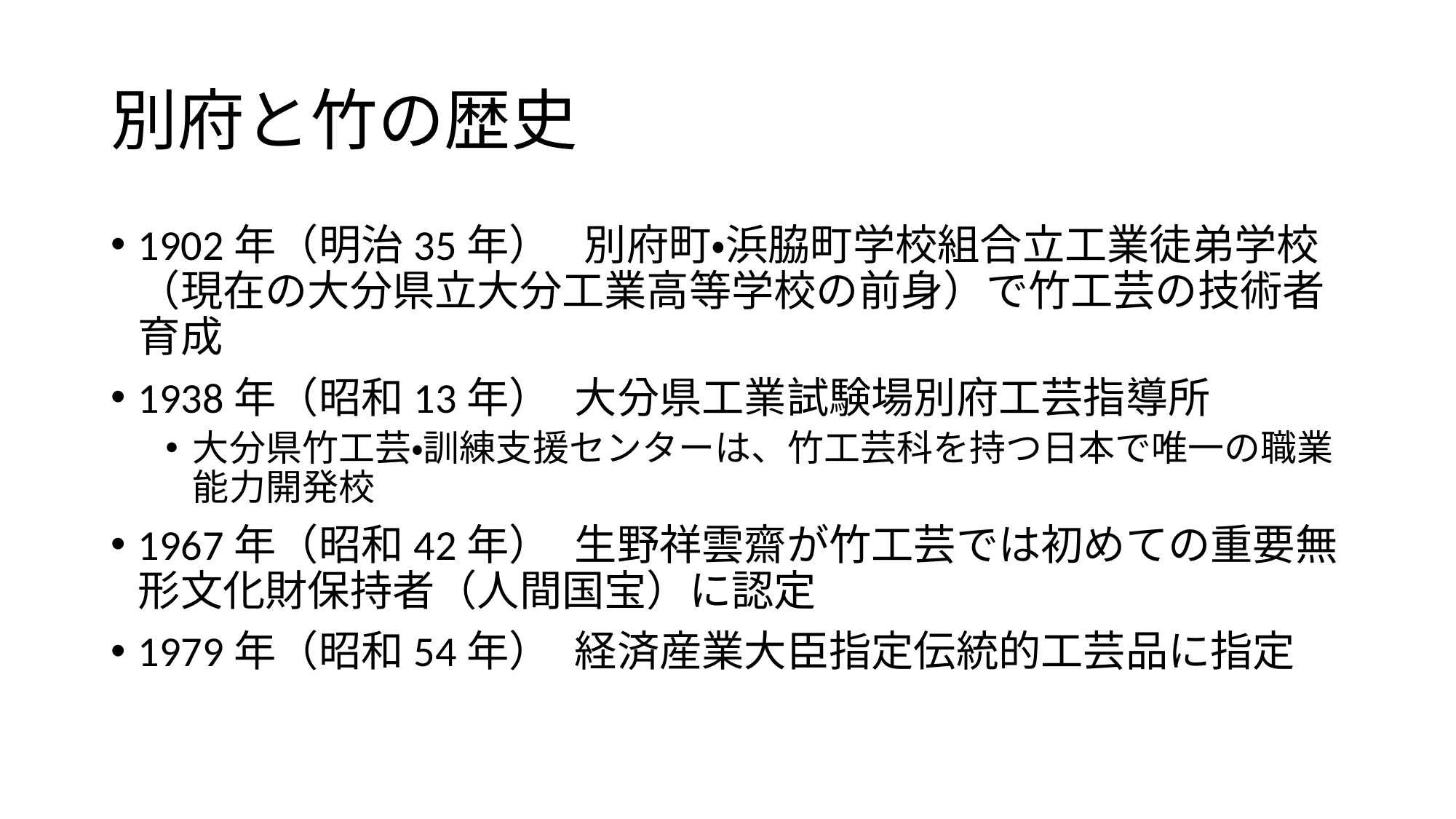

# 別府と竹の歴史
1902年（明治35年）	 別府町・浜脇町学校組合立工業徒弟学校（現在の大分県立大分工業高等学校の前身）で竹工芸の技術者育成
1938年（昭和13年）	大分県工業試験場別府工芸指導所
大分県竹工芸・訓練支援センターは、竹工芸科を持つ日本で唯一の職業能力開発校
1967年（昭和42年）	生野祥雲齋が竹工芸では初めての重要無形文化財保持者（人間国宝）に認定
1979年（昭和54年）	経済産業大臣指定伝統的工芸品に指定